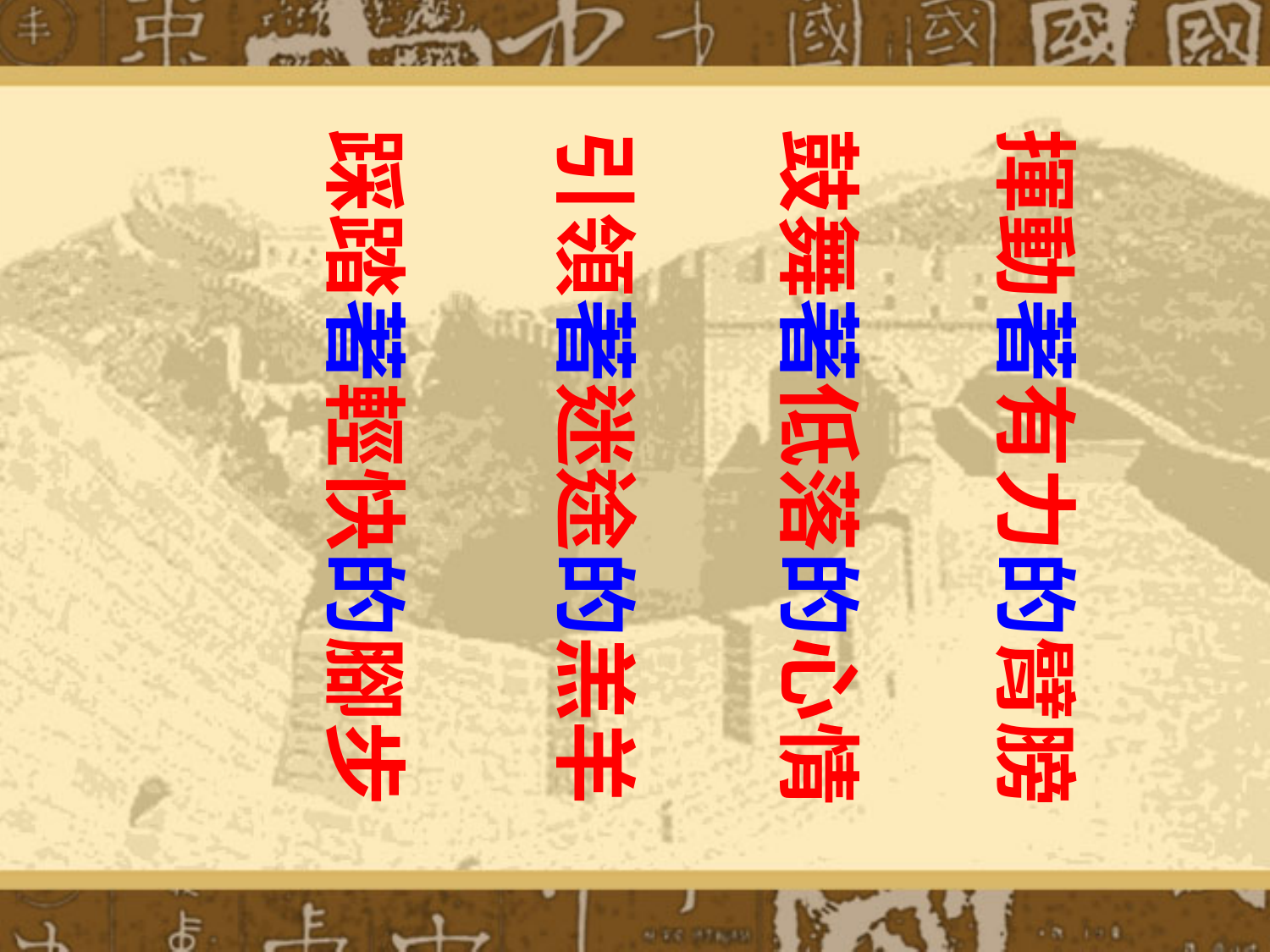

踩踏著輕快的腳步
引領著迷途的羔羊
鼓舞著低落的心情
揮動著有力的臂膀